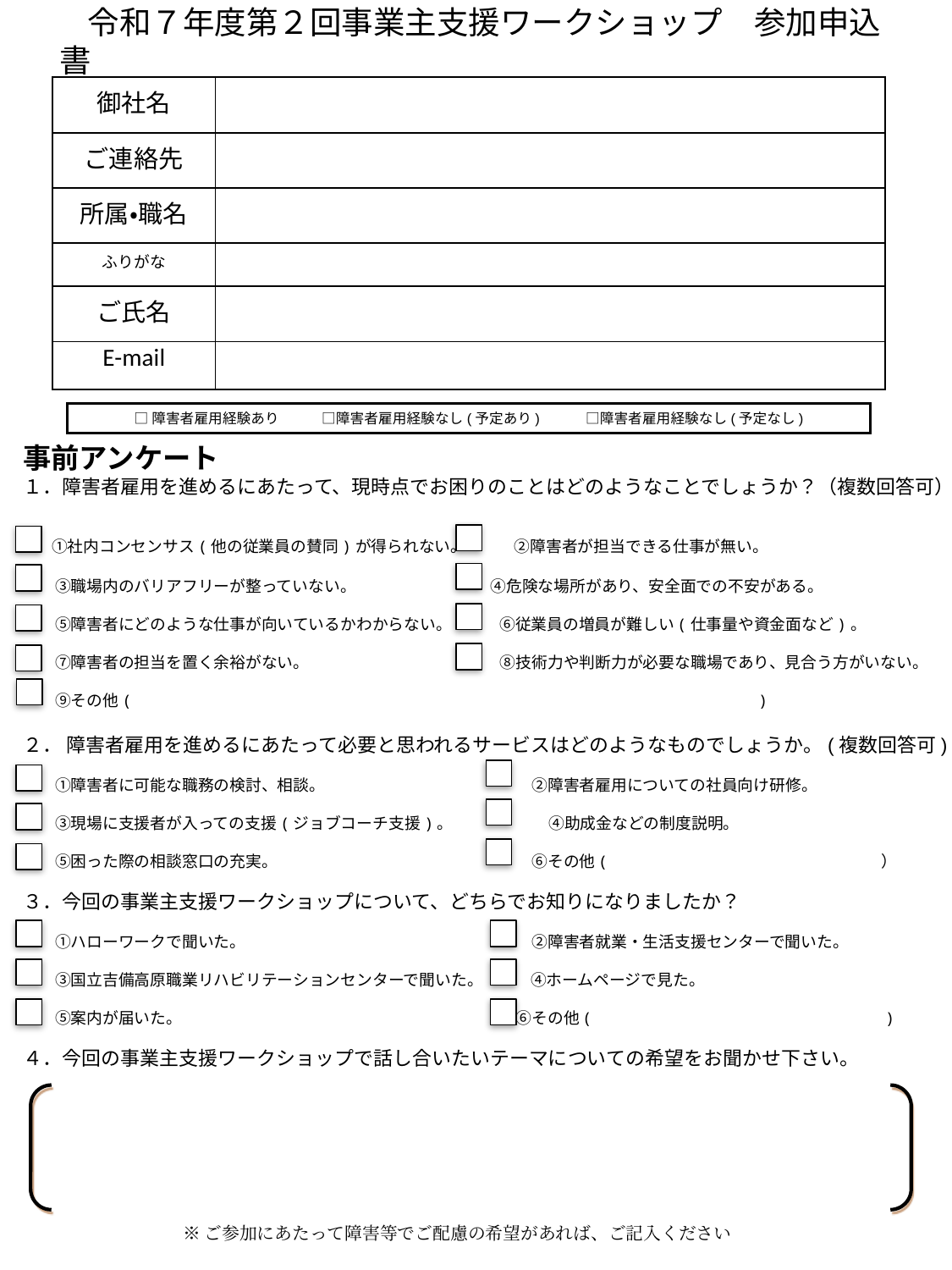

令和７年度第２回事業主支援ワークショップ　参加申込書

| 御社名 |  |
| --- | --- |
| ご連絡先 |  |
| 所属・職名 |  |
| ふりがな |  |
| ご氏名 |  |
| E-mail |  |

□障害者雇用経験あり　　　□障害者雇用経験なし(予定あり)　　　□障害者雇用経験なし(予定なし)
事前アンケート
１．障害者雇用を進めるにあたって、現時点でお困りのことはどのようなことでしょうか？（複数回答可）

　 ①社内コンセンサス(他の従業員の賛同)が得られない。　　　②障害者が担当できる仕事が無い。

　　③職場内のバリアフリーが整っていない。　　　 　　　　　 ④危険な場所があり、安全面での不安がある。

　　⑤障害者にどのような仕事が向いているかわからない。　　　⑥従業員の増員が難しい(仕事量や資金面など)。

　　⑦障害者の担当を置く余裕がない。　　　　　　　　　　　　⑧技術力や判断力が必要な職場であり、見合う方がいない。

　　⑨その他(　　　　　　　　　　　　　　　　　　　　　　　　　　　　　　　　　　　　　　　)

２． 障害者雇用を進めるにあたって必要と思われるサービスはどのようなものでしょうか。(複数回答可)

　　①障害者に可能な職務の検討、相談。　　　　　　　　　　　　　②障害者雇用についての社員向け研修。

　　③現場に支援者が入っての支援(ジョブコーチ支援)。　　　　　　④助成金などの制度説明。

　　⑤困った際の相談窓口の充実。　　　　　　　　　　　　　　　　⑥その他(　　　　　　　　　　　　　　　　　）

３．今回の事業主支援ワークショップについて、どちらでお知りになりましたか？

　　①ハローワークで聞いた。　　　　　　　　　　　　　　　　　　②障害者就業・生活支援センターで聞いた。

　　③国立吉備高原職業リハビリテーションセンターで聞いた。　　　④ホームページで見た。

　　⑤案内が届いた。　　　　　　　　　　　　　　　　　　　　　⑥その他(　　　　　　　　　　　　　　　　　　)

４．今回の事業主支援ワークショップで話し合いたいテーマについての希望をお聞かせ下さい。

※ご参加にあたって障害等でご配慮の希望があれば、ご記入ください